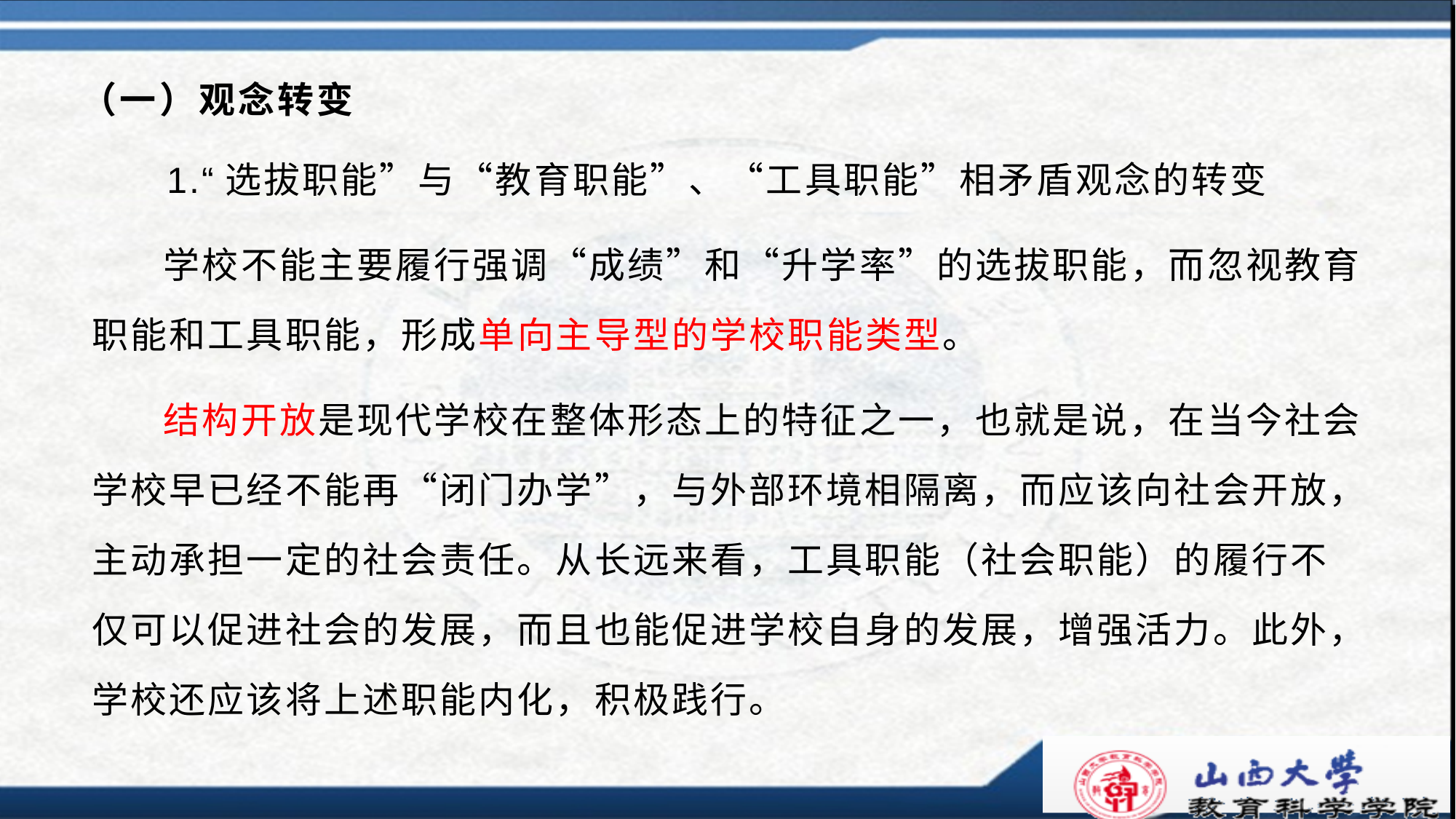

# （一）观念转变
      1.“选拔职能”与“教育职能”、“工具职能”相矛盾观念的转变
      学校不能主要履行强调“成绩”和“升学率”的选拔职能，而忽视教育职能和工具职能，形成单向主导型的学校职能类型。
      结构开放是现代学校在整体形态上的特征之一，也就是说，在当今社会学校早已经不能再“闭门办学”，与外部环境相隔离，而应该向社会开放，主动承担一定的社会责任。从长远来看，工具职能（社会职能）的履行不仅可以促进社会的发展，而且也能促进学校自身的发展，增强活力。此外，学校还应该将上述职能内化，积极践行。